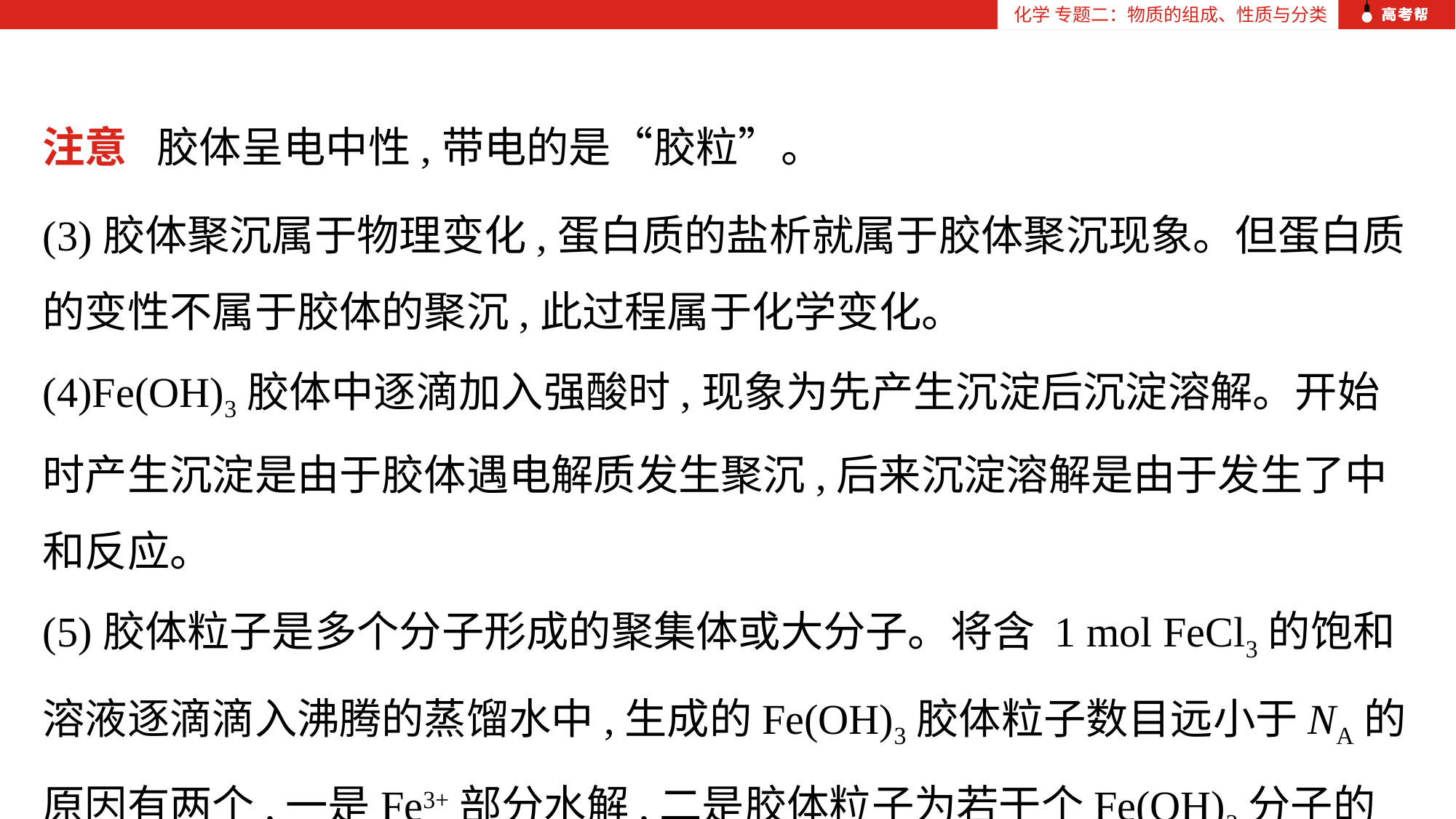

化学 专题二：物质的组成、性质与分类
注意   胶体呈电中性,带电的是“胶粒”。
(3)胶体聚沉属于物理变化,蛋白质的盐析就属于胶体聚沉现象。但蛋白质的变性不属于胶体的聚沉,此过程属于化学变化。
(4)Fe(OH)3胶体中逐滴加入强酸时,现象为先产生沉淀后沉淀溶解。开始时产生沉淀是由于胶体遇电解质发生聚沉,后来沉淀溶解是由于发生了中和反应。
(5)胶体粒子是多个分子形成的聚集体或大分子。将含 1 mol FeCl3的饱和溶液逐滴滴入沸腾的蒸馏水中,生成的Fe(OH)3胶体粒子数目远小于NA的原因有两个,一是Fe3+部分水解,二是胶体粒子为若干个Fe(OH)3分子的聚集体。